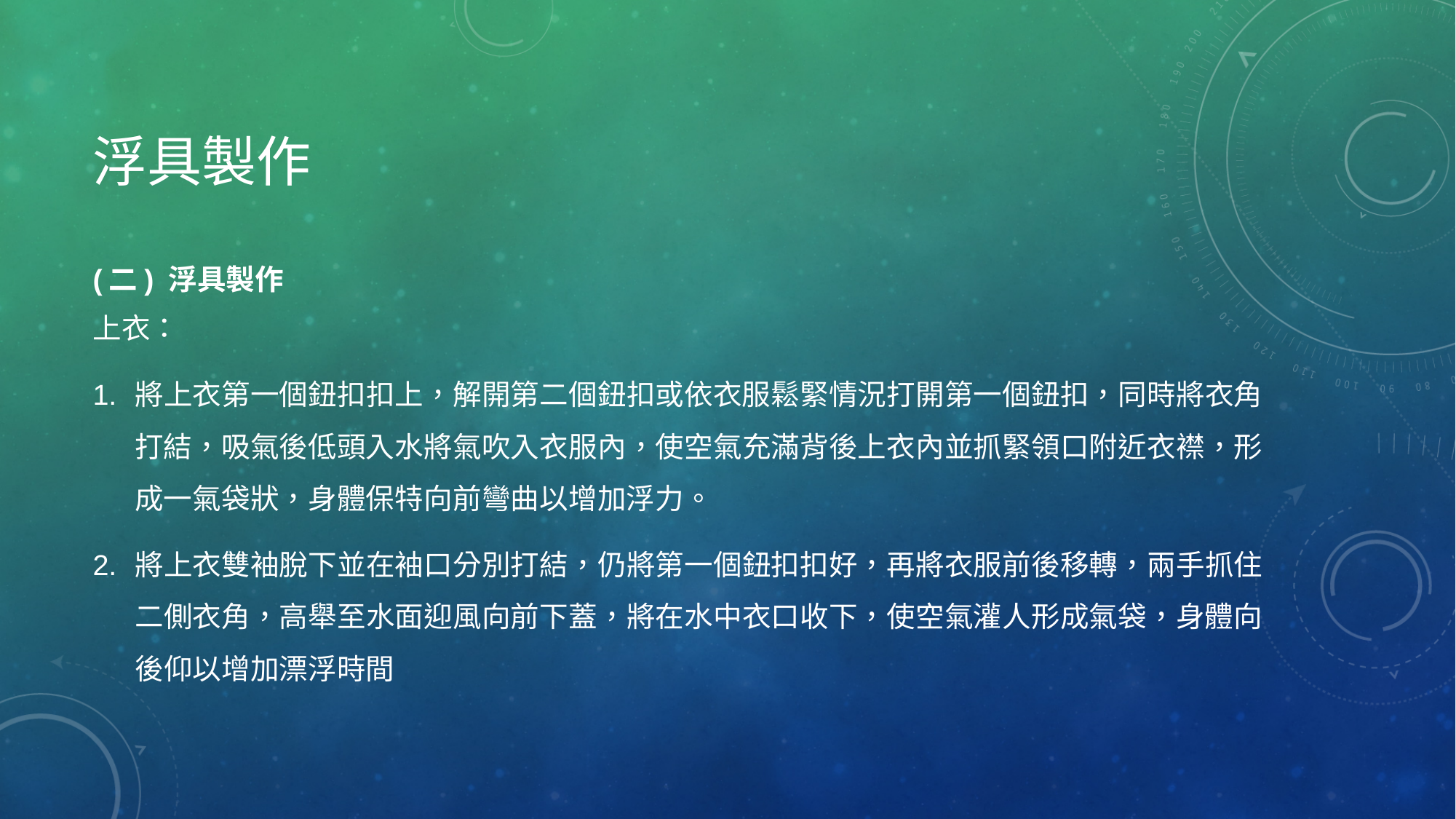

# 浮具製作
(二) 浮具製作
上衣：
將上衣第一個鈕扣扣上，解開第二個鈕扣或依衣服鬆緊情況打開第一個鈕扣，同時將衣角打結，吸氣後低頭入水將氣吹入衣服內，使空氣充滿背後上衣內並抓緊領口附近衣襟，形成一氣袋狀，身體保特向前彎曲以增加浮力。
將上衣雙袖脫下並在袖口分別打結，仍將第一個鈕扣扣好，再將衣服前後移轉，兩手抓住二側衣角，高舉至水面迎風向前下蓋，將在水中衣口收下，使空氣灌人形成氣袋，身體向後仰以增加漂浮時間